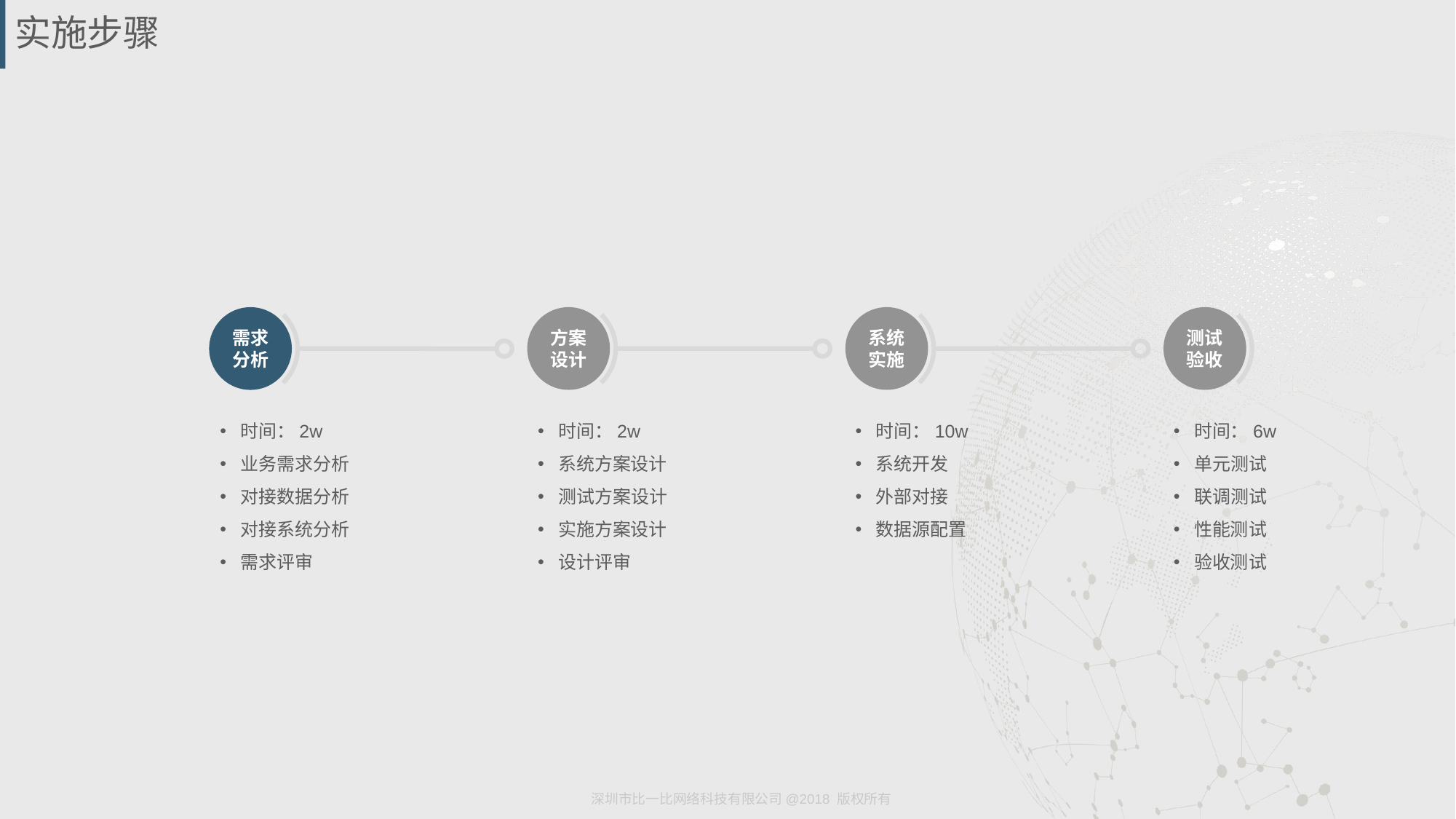

# 实施步骤

测试验收
系统实施
方案设计
需求分析

时间：2w
业务需求分析
对接数据分析
对接系统分析
需求评审
时间：2w
系统方案设计
测试方案设计
实施方案设计
设计评审
时间：10w
系统开发
外部对接
数据源配置
时间：6w
单元测试
联调测试
性能测试
验收测试